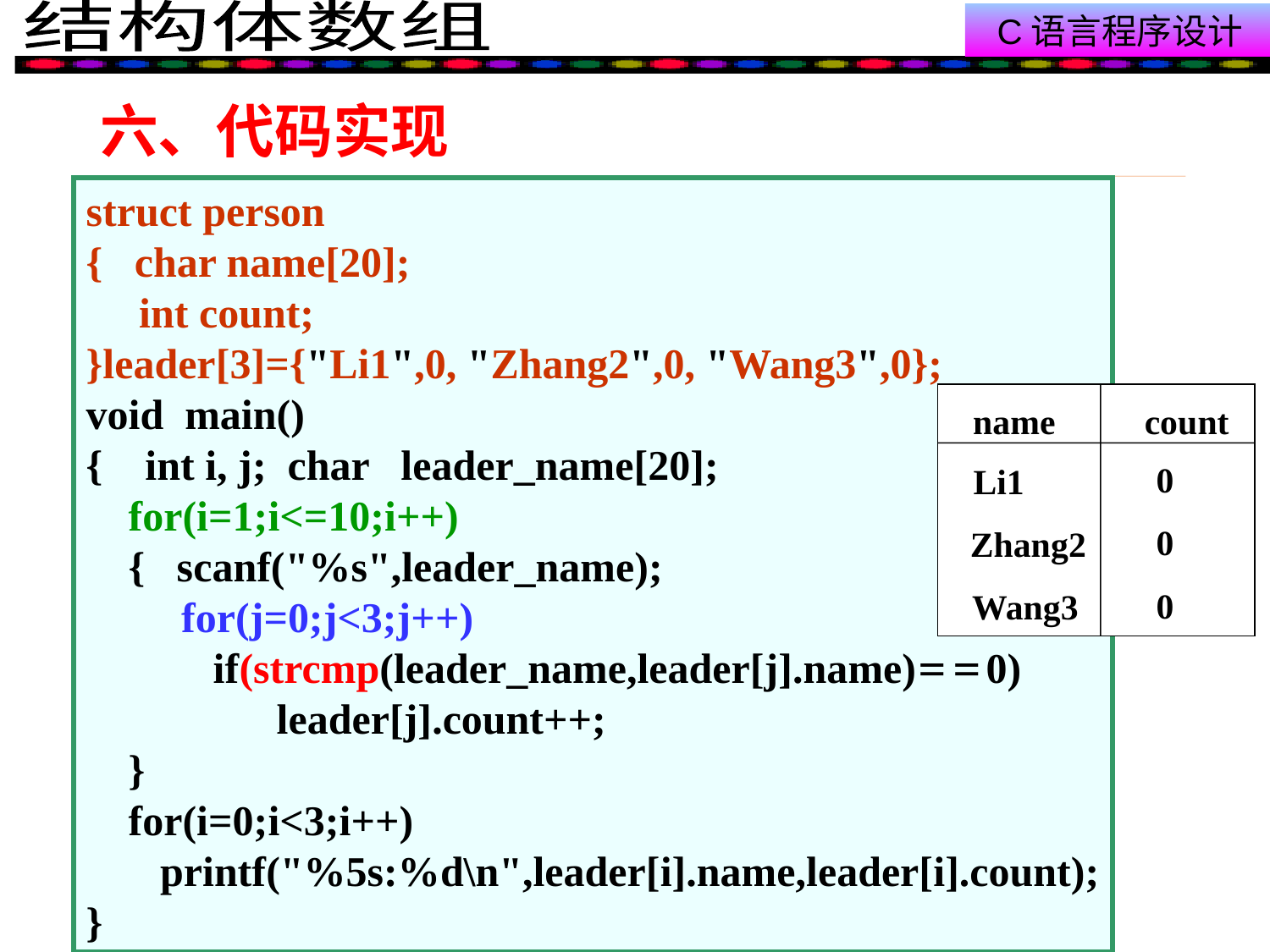

# 六、代码实现
struct person
{   char name[20];
     int count;
}leader[3]={"Li1",0, "Zhang2",0, "Wang3",0};
void  main()
{    int i, j;  char   leader_name[20];
    for(i=1;i<=10;i++)
    {   scanf("%s",leader_name);
         for(j=0;j<3;j++)
	if(strcmp(leader_name,leader[j].name)==0)
	      leader[j].count++;
    }
    for(i=0;i<3;i++)
       printf("%5s:%d\n",leader[i].name,leader[i].count);
}

name
count

0
Li1
0
Zhang2
0
Wang3